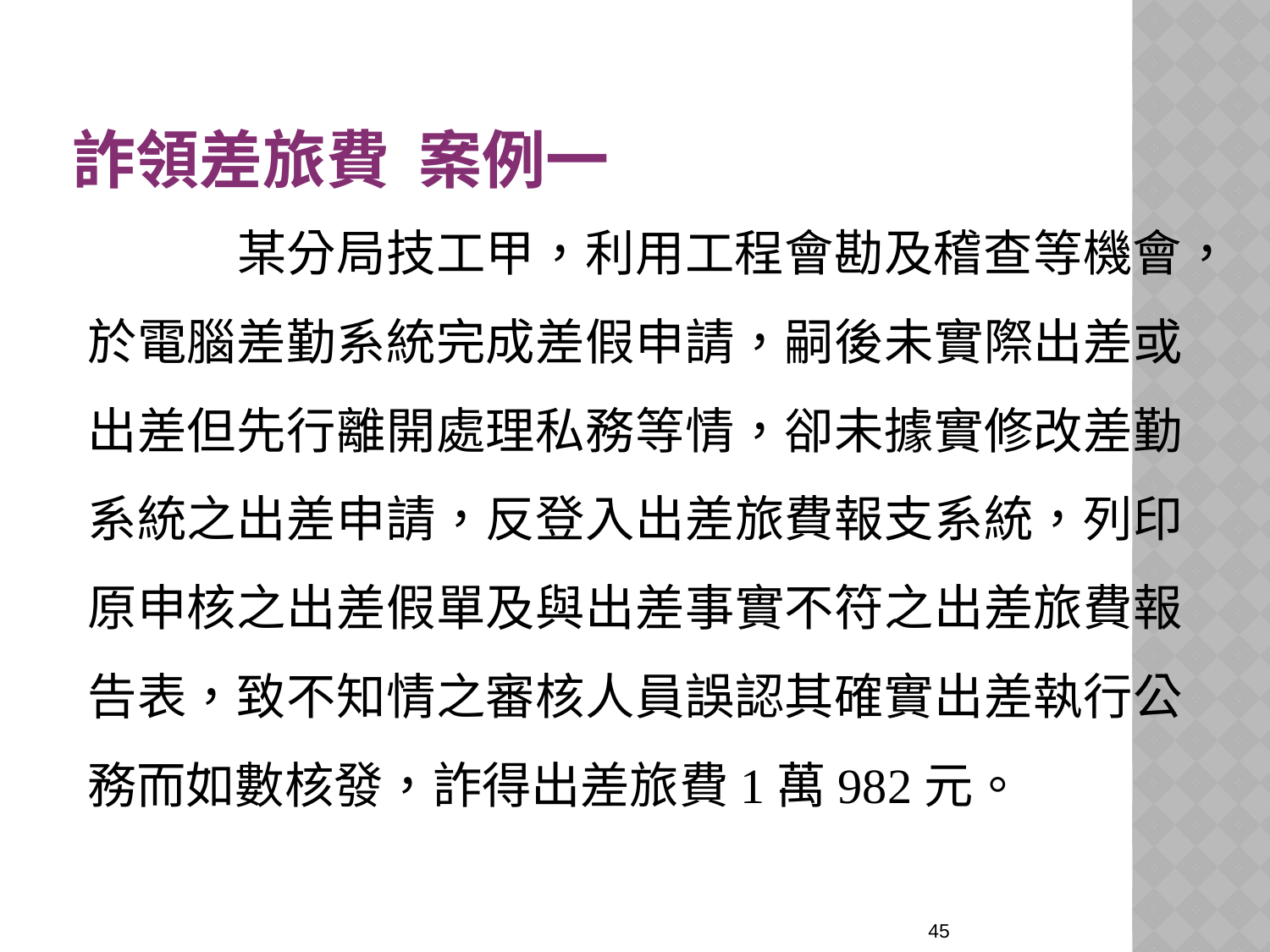

# 詐領差旅費  案例一
            某分局技工甲，利用工程會勘及稽查等機會，於電腦差勤系統完成差假申請，嗣後未實際出差或出差但先行離開處理私務等情，卻未據實修改差勤系統之出差申請，反登入出差旅費報支系統，列印原申核之出差假單及與出差事實不符之出差旅費報告表，致不知情之審核人員誤認其確實出差執行公務而如數核發，詐得出差旅費1萬982元。
45